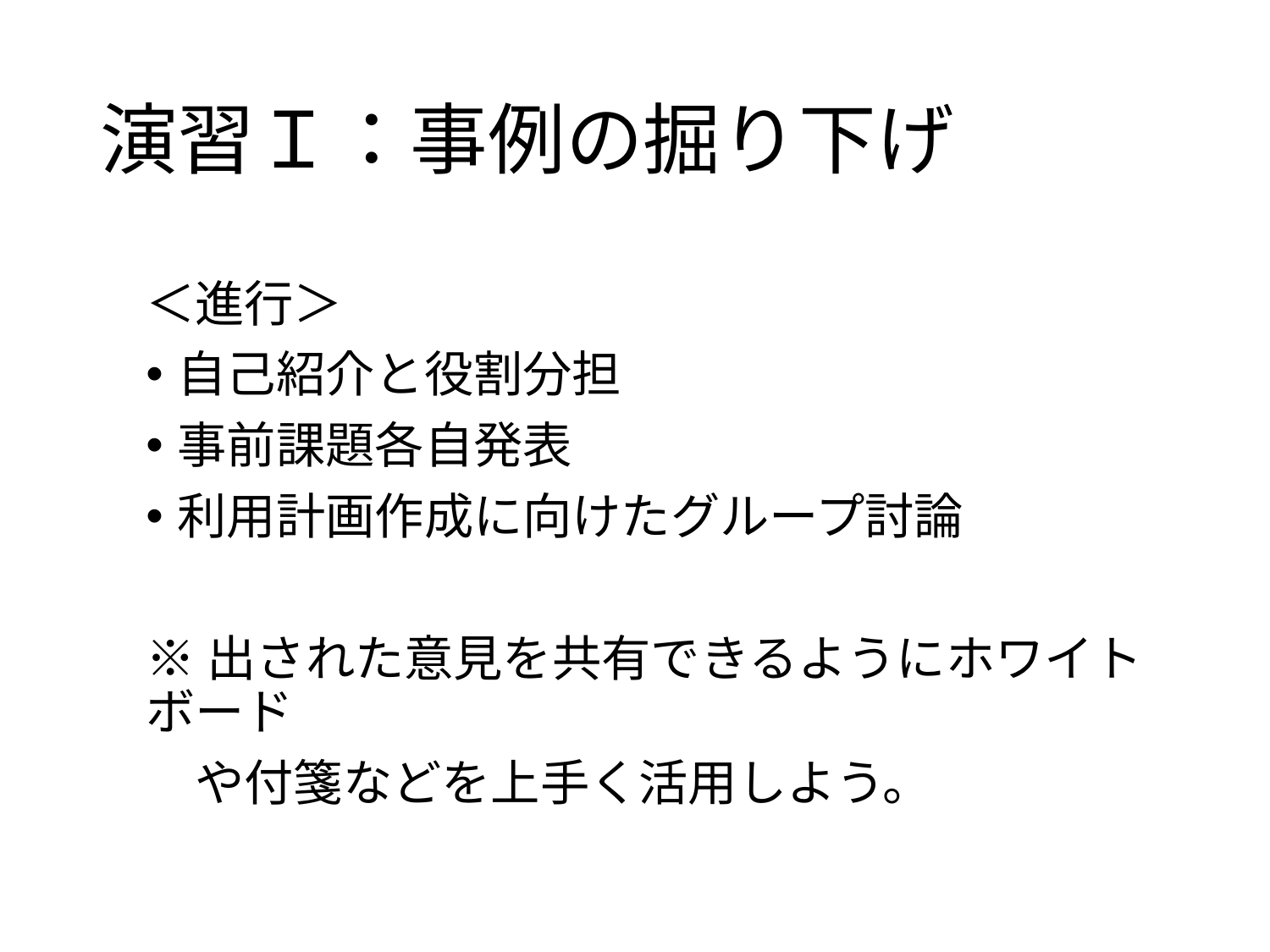

# 演習Ｉ：事例の掘り下げ
＜進行＞
自己紹介と役割分担
事前課題各自発表
利用計画作成に向けたグループ討論

※出された意見を共有できるようにホワイトボード
　や付箋などを上手く活用しよう。